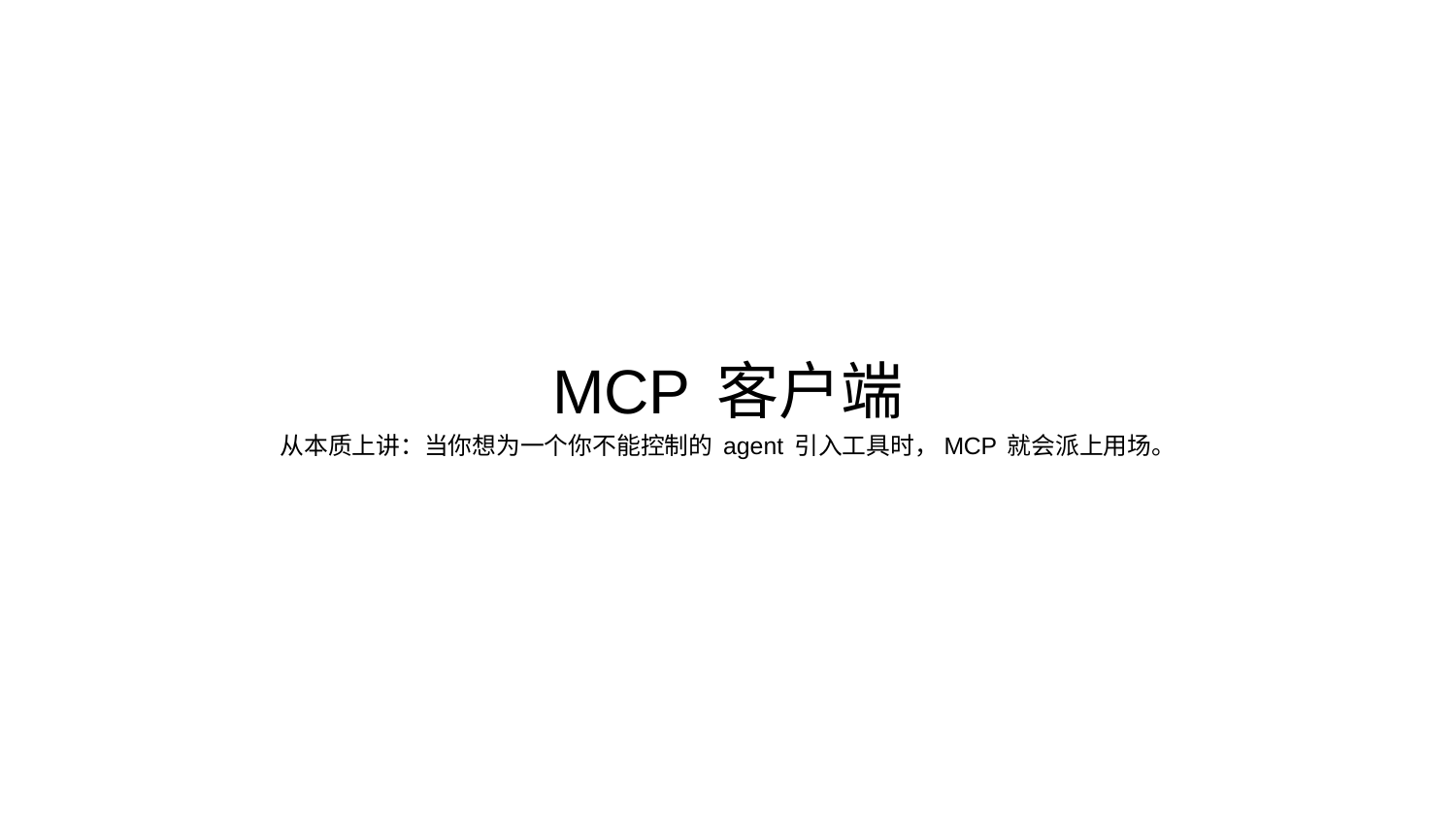

# MCP 客户端 从本质上讲：当你想为一个你不能控制的 agent 引入工具时，MCP 就会派上用场。